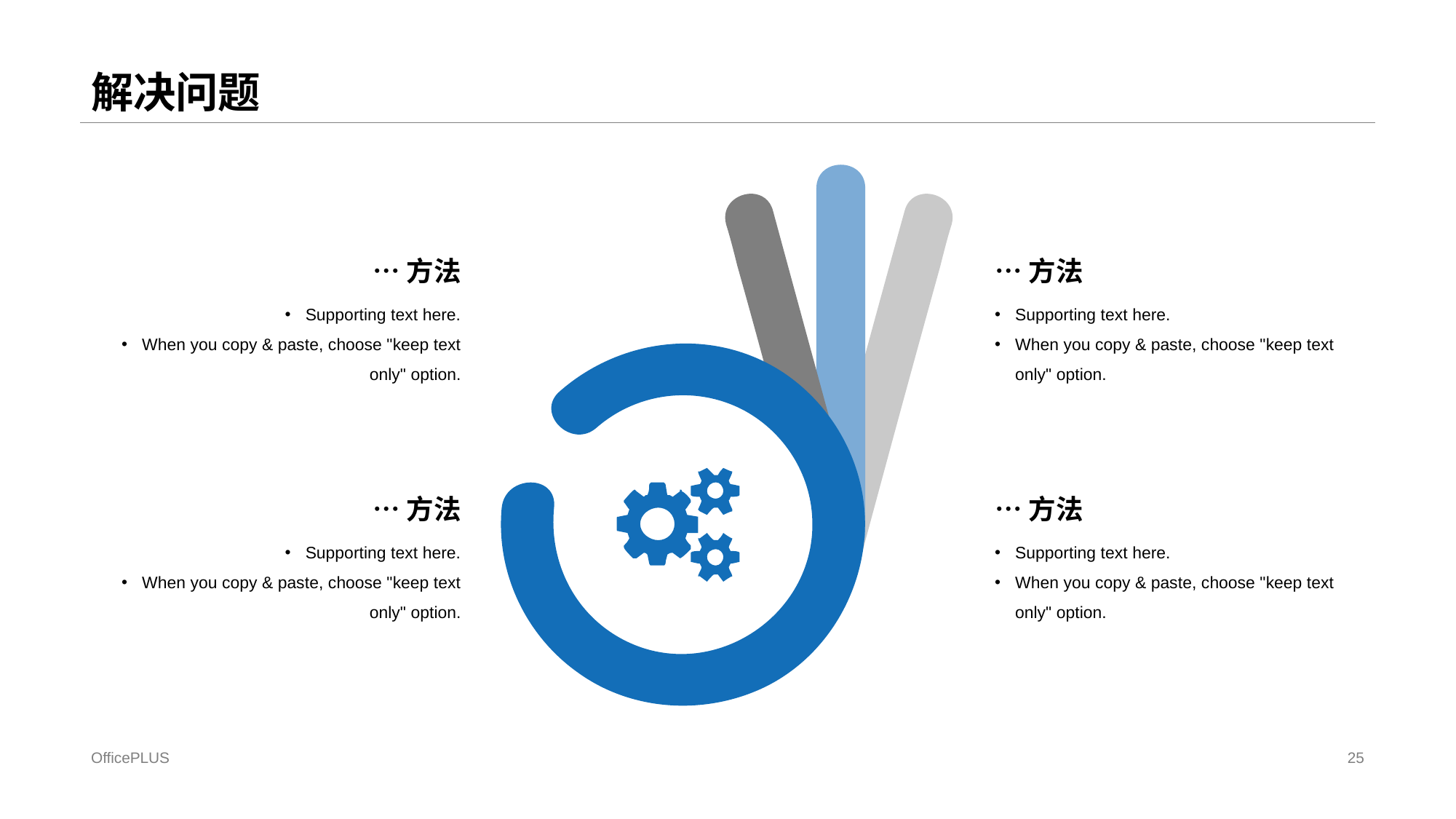

# 解决问题

…方法
Supporting text here.
When you copy & paste, choose "keep text only" option.
…方法
Supporting text here.
When you copy & paste, choose "keep text only" option.
…方法
Supporting text here.
When you copy & paste, choose "keep text only" option.
…方法
Supporting text here.
When you copy & paste, choose "keep text only" option.
OfficePLUS
25